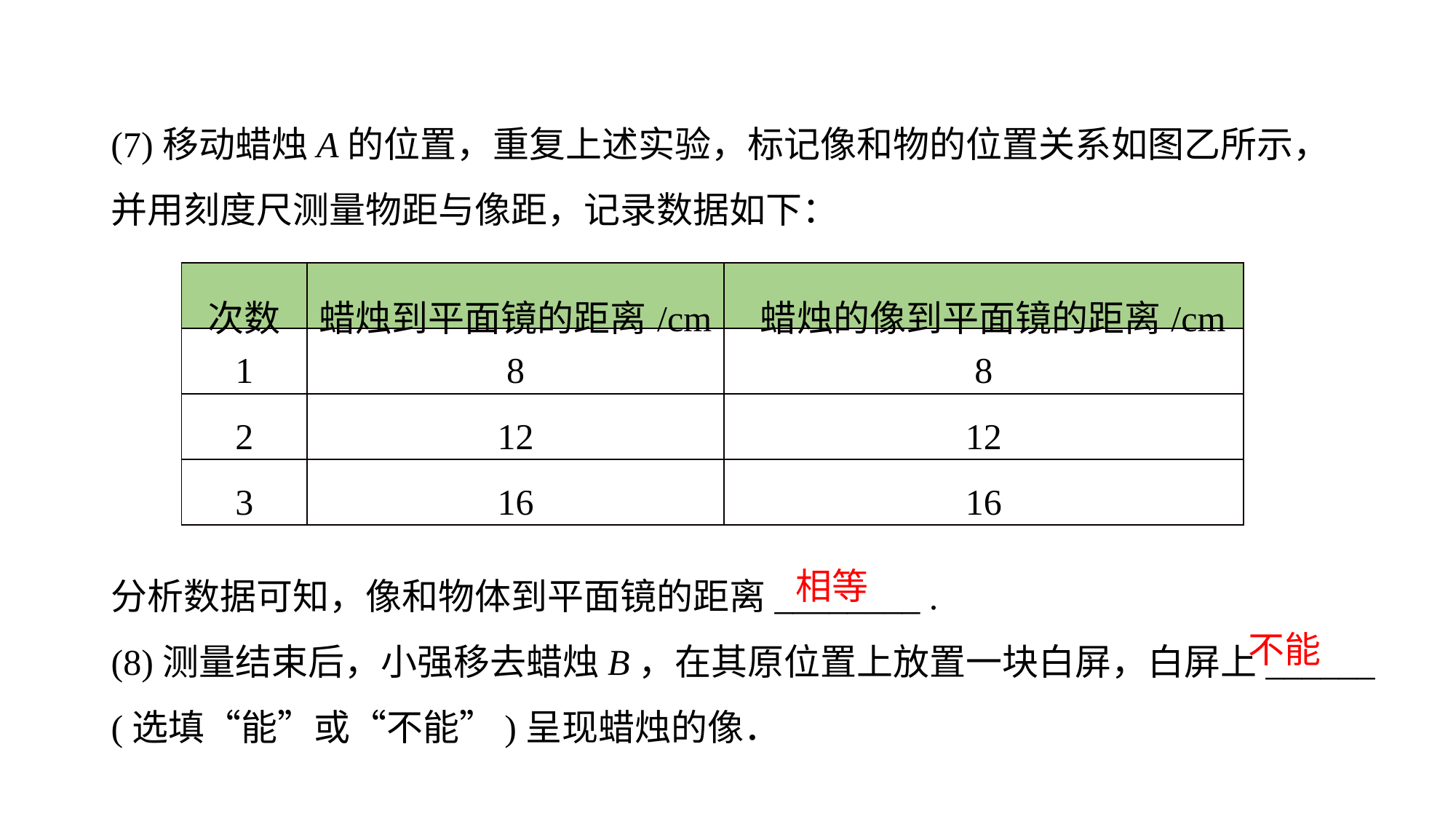

(7)移动蜡烛A的位置，重复上述实验，标记像和物的位置关系如图乙所示，并用刻度尺测量物距与像距，记录数据如下：
| 次数 | 蜡烛到平面镜的距离/cm | 蜡烛的像到平面镜的距离/cm |
| --- | --- | --- |
| 1 | 8 | 8 |
| 2 | 12 | 12 |
| 3 | 16 | 16 |
分析数据可知，像和物体到平面镜的距离________ .
(8)测量结束后，小强移去蜡烛B，在其原位置上放置一块白屏，白屏上______
(选填“能”或“不能”)呈现蜡烛的像．
相等
不能